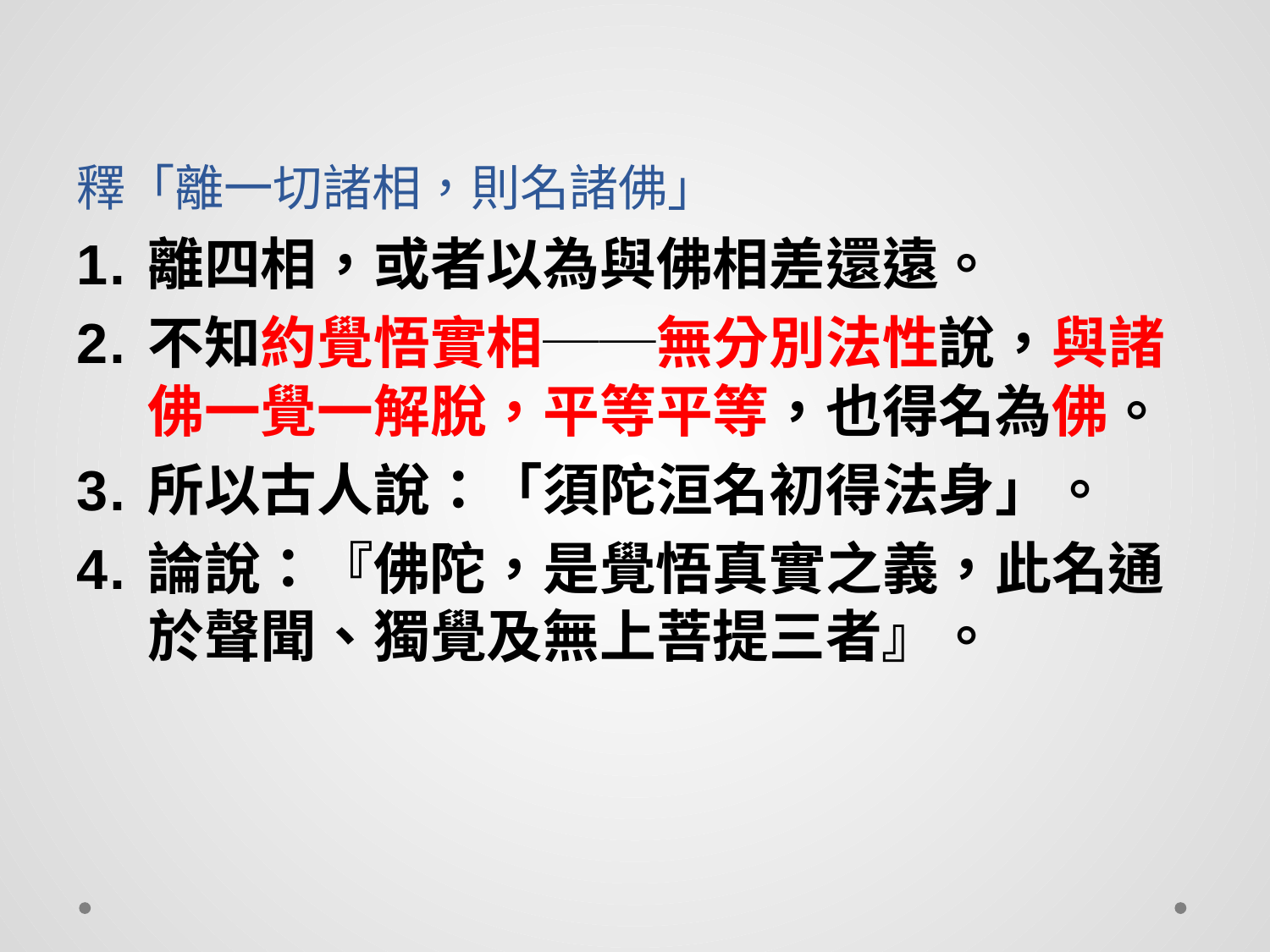

# 釋「離一切諸相，則名諸佛」
離四相，或者以為與佛相差還遠。
不知約覺悟實相──無分別法性說，與諸佛一覺一解脫，平等平等，也得名為佛。
所以古人說：「須陀洹名初得法身」。
論說：『佛陀，是覺悟真實之義，此名通於聲聞、獨覺及無上菩提三者』。